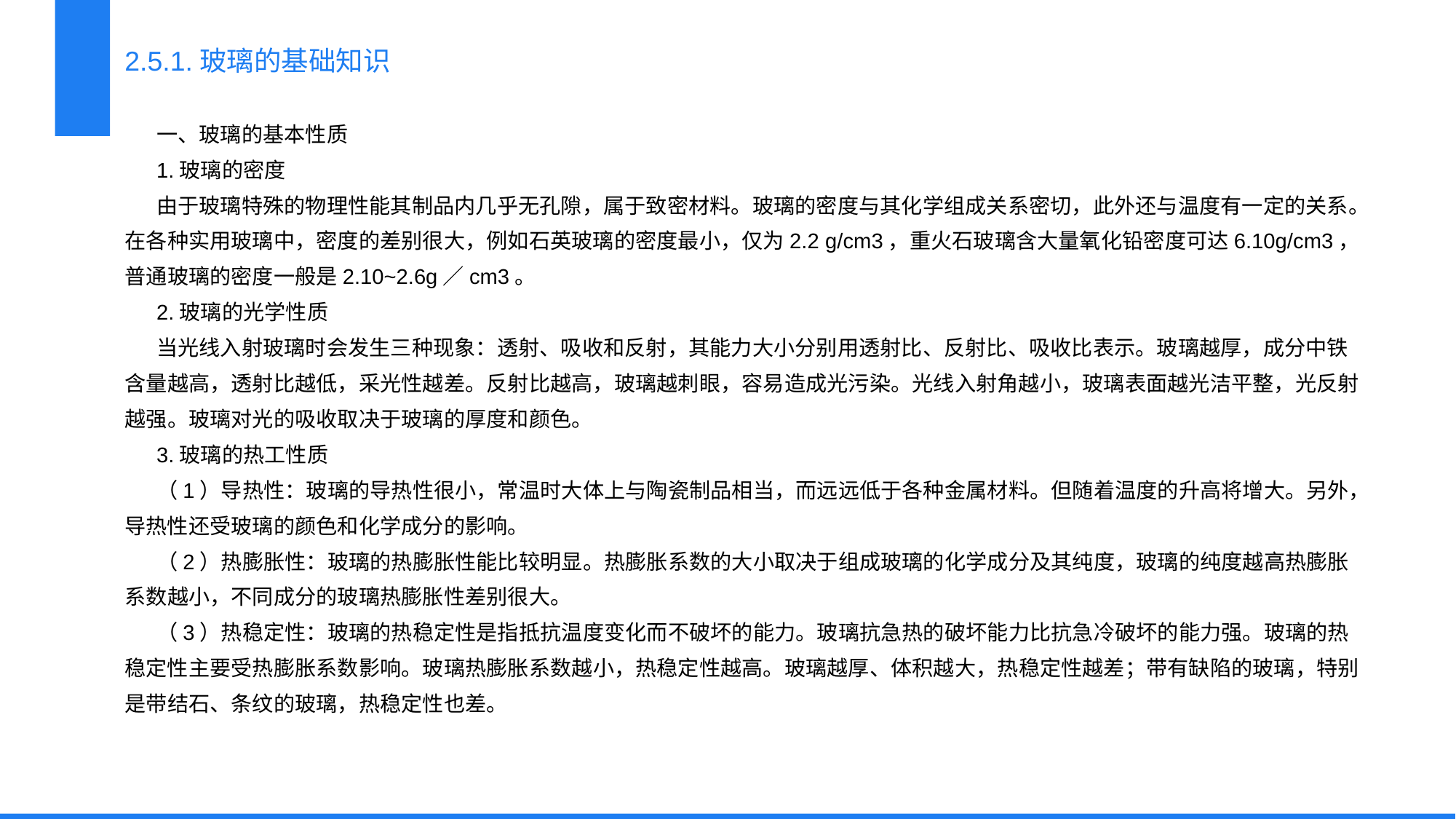

2.5.1.玻璃的基础知识

一、玻璃的基本性质
1.玻璃的密度
由于玻璃特殊的物理性能其制品内几乎无孔隙，属于致密材料。玻璃的密度与其化学组成关系密切，此外还与温度有一定的关系。在各种实用玻璃中，密度的差别很大，例如石英玻璃的密度最小，仅为2.2 g/cm3，重火石玻璃含大量氧化铅密度可达6.10g/cm3，普通玻璃的密度一般是2.10~2.6g／cm3。
2.玻璃的光学性质
当光线入射玻璃时会发生三种现象：透射、吸收和反射，其能力大小分别用透射比、反射比、吸收比表示。玻璃越厚，成分中铁含量越高，透射比越低，采光性越差。反射比越高，玻璃越刺眼，容易造成光污染。光线入射角越小，玻璃表面越光洁平整，光反射越强。玻璃对光的吸收取决于玻璃的厚度和颜色。
3.玻璃的热工性质
（1）导热性：玻璃的导热性很小，常温时大体上与陶瓷制品相当，而远远低于各种金属材料。但随着温度的升高将增大。另外，导热性还受玻璃的颜色和化学成分的影响。
（2）热膨胀性：玻璃的热膨胀性能比较明显。热膨胀系数的大小取决于组成玻璃的化学成分及其纯度，玻璃的纯度越高热膨胀系数越小，不同成分的玻璃热膨胀性差别很大。
（3）热稳定性：玻璃的热稳定性是指抵抗温度变化而不破坏的能力。玻璃抗急热的破坏能力比抗急冷破坏的能力强。玻璃的热稳定性主要受热膨胀系数影响。玻璃热膨胀系数越小，热稳定性越高。玻璃越厚、体积越大，热稳定性越差；带有缺陷的玻璃，特别是带结石、条纹的玻璃，热稳定性也差。